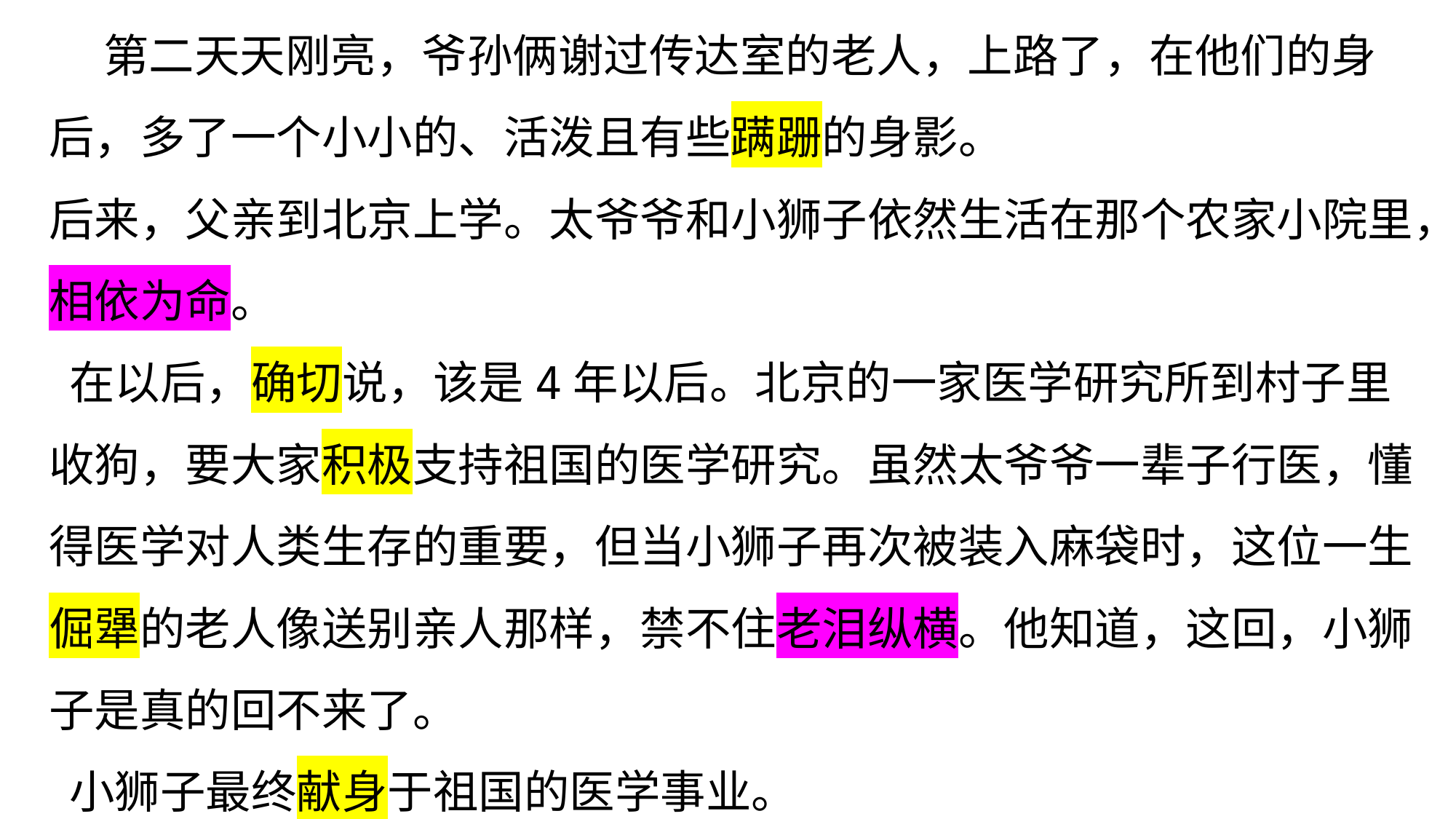

第二天天刚亮，爷孙俩谢过传达室的老人，上路了，在他们的身后，多了一个小小的、活泼且有些蹒跚的身影。
后来，父亲到北京上学。太爷爷和小狮子依然生活在那个农家小院里，相依为命。
  在以后，确切说，该是4年以后。北京的一家医学研究所到村子里收狗，要大家积极支持祖国的医学研究。虽然太爷爷一辈子行医，懂得医学对人类生存的重要，但当小狮子再次被装入麻袋时，这位一生倔犟的老人像送别亲人那样，禁不住老泪纵横。他知道，这回，小狮子是真的回不来了。
  小狮子最终献身于祖国的医学事业。